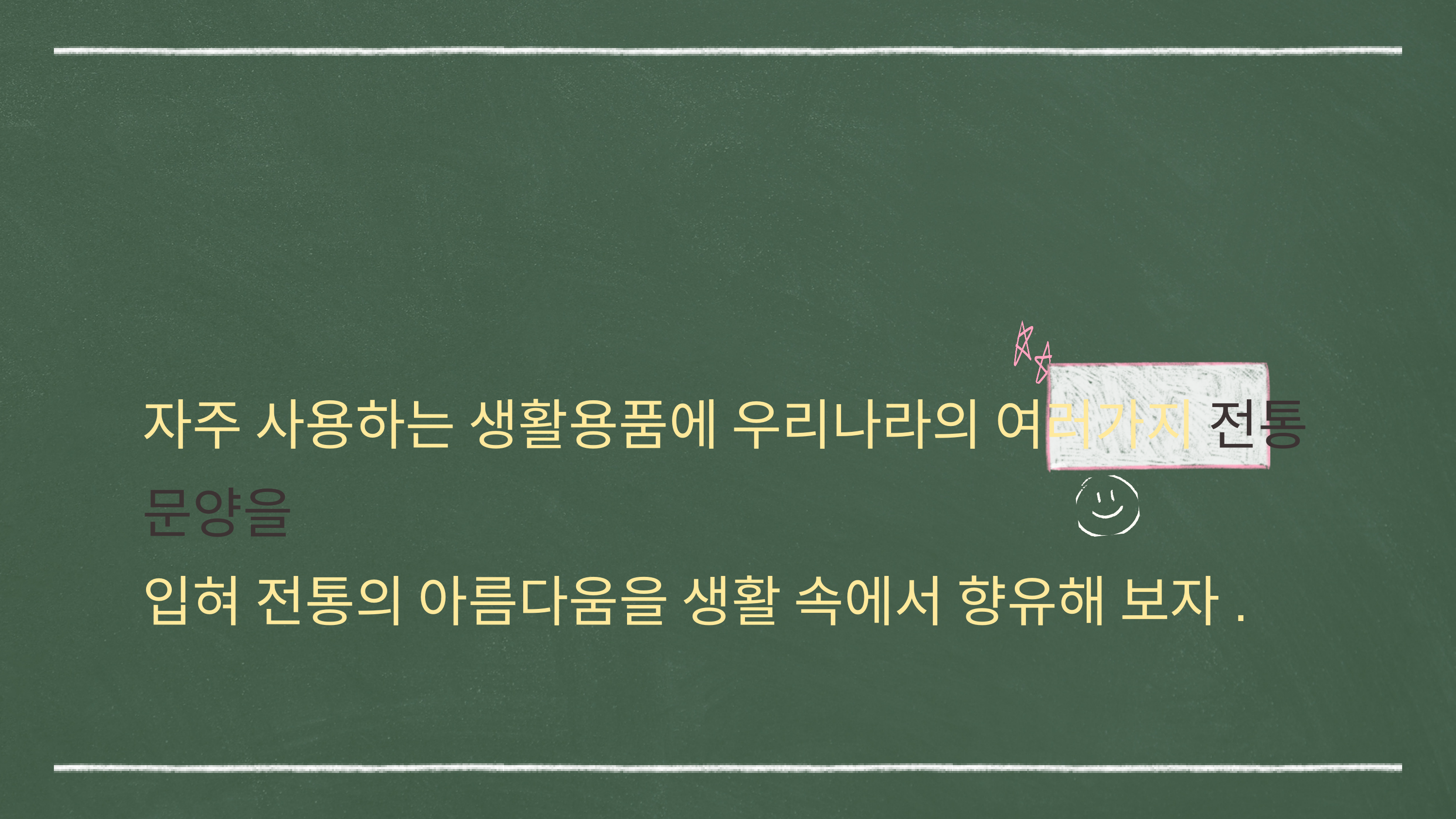

자주 사용하는 생활용품에 우리나라의 여러가지 전통 문양을
입혀 전통의 아름다움을 생활 속에서 향유해 보자.